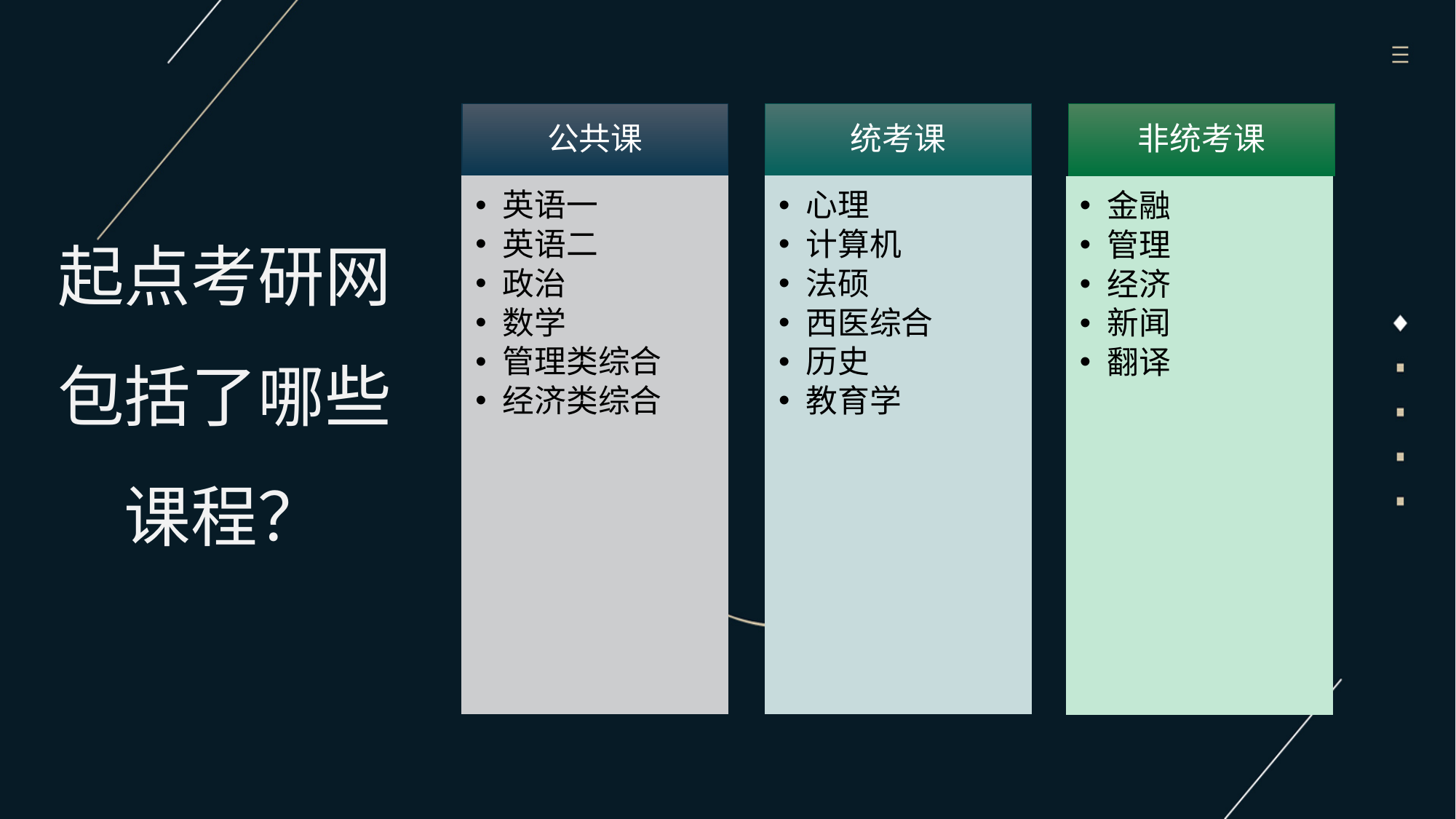

公共课
统考课
非统考课

起点考研网包括了哪些课程？
英语一
英语二
政治
数学
管理类综合
经济类综合
心理
计算机
法硕
西医综合
历史
教育学

金融
管理
经济
新闻
翻译